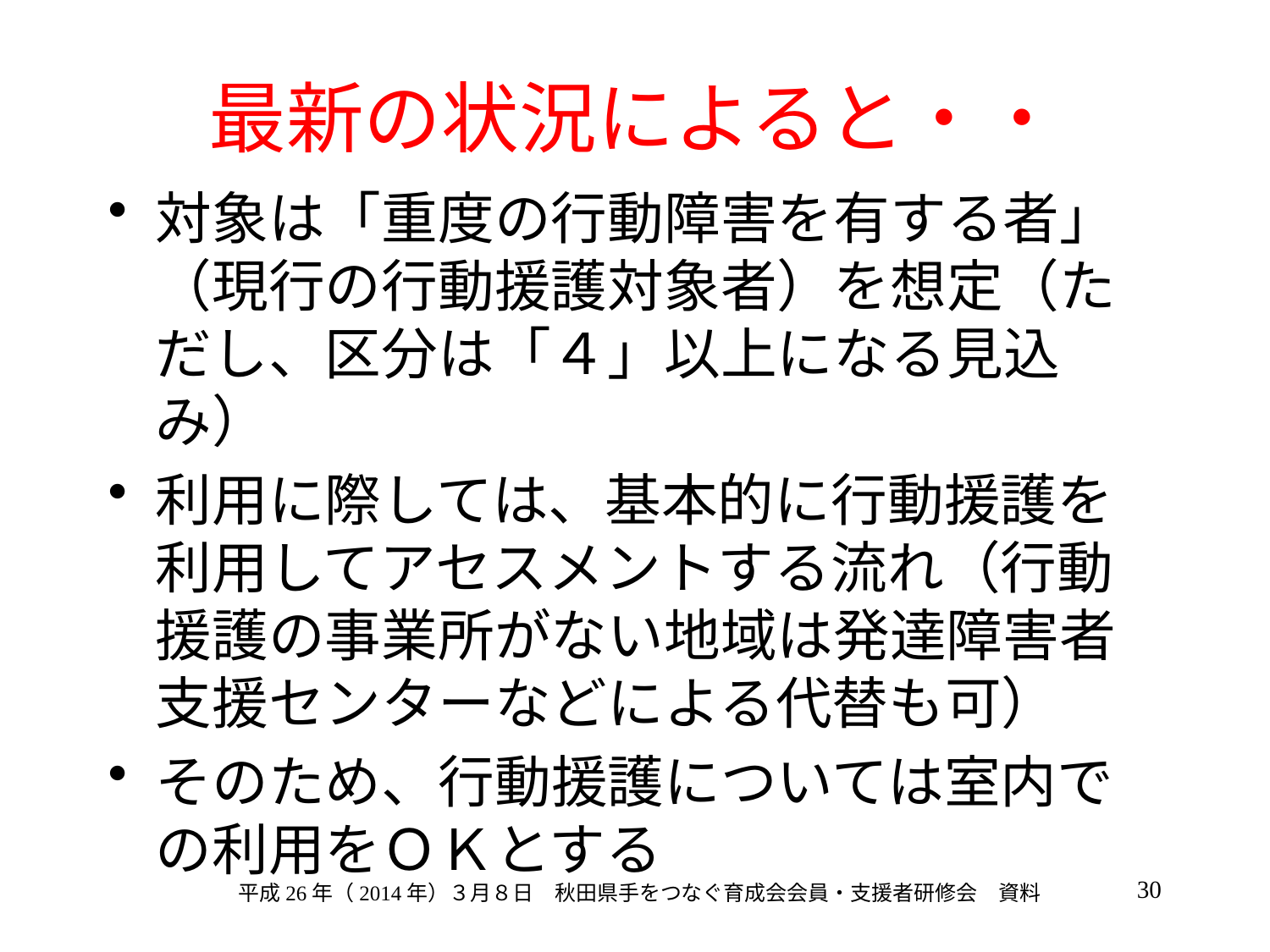

# 最新の状況によると・・
対象は「重度の行動障害を有する者」（現行の行動援護対象者）を想定（ただし、区分は「４」以上になる見込み）
利用に際しては、基本的に行動援護を利用してアセスメントする流れ（行動援護の事業所がない地域は発達障害者支援センターなどによる代替も可）
そのため、行動援護については室内での利用をＯＫとする
30